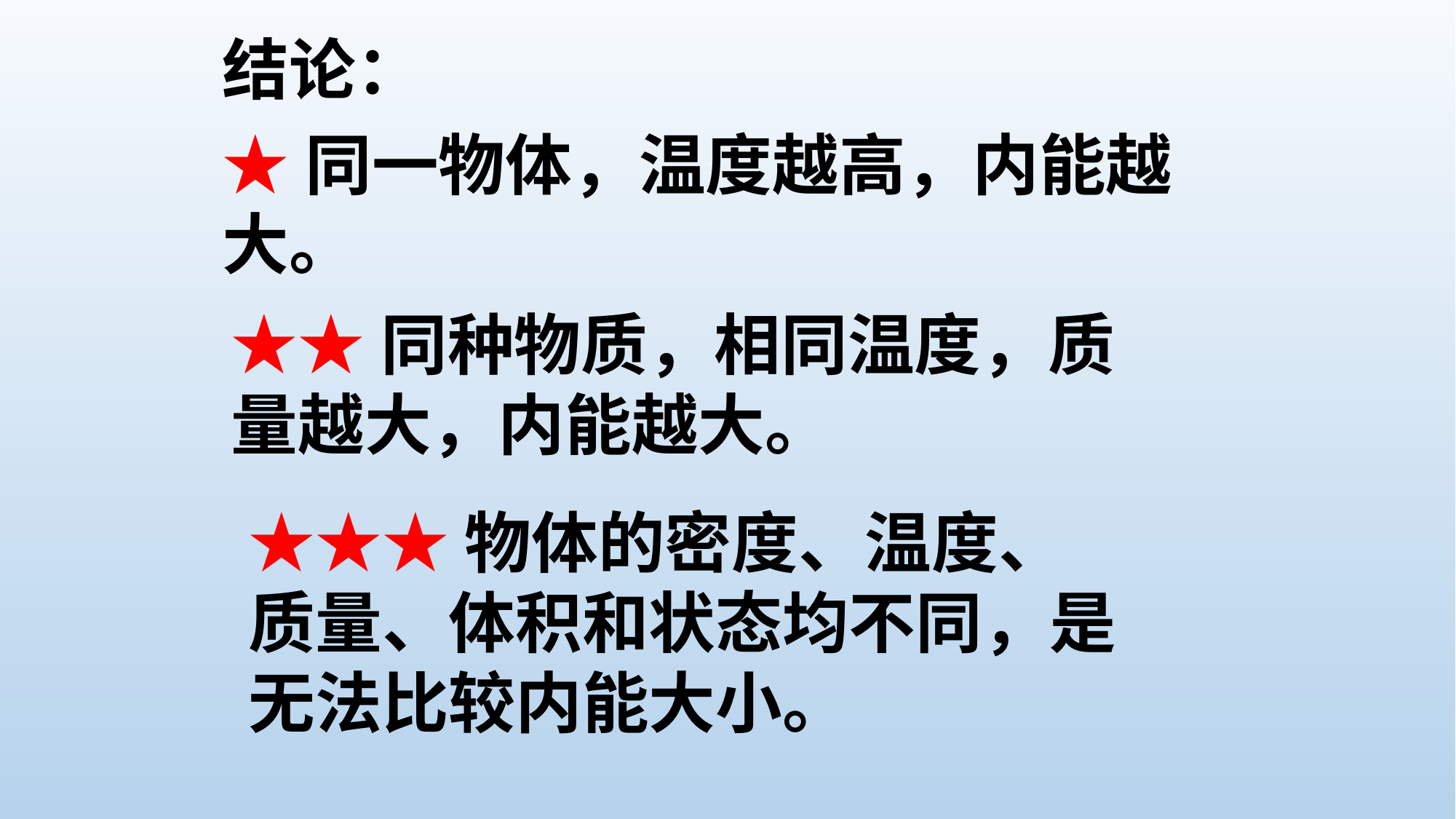

结论：
★同一物体，温度越高，内能越大。
★★同种物质，相同温度，质量越大，内能越大。
★★★物体的密度、温度、质量、体积和状态均不同，是无法比较内能大小。